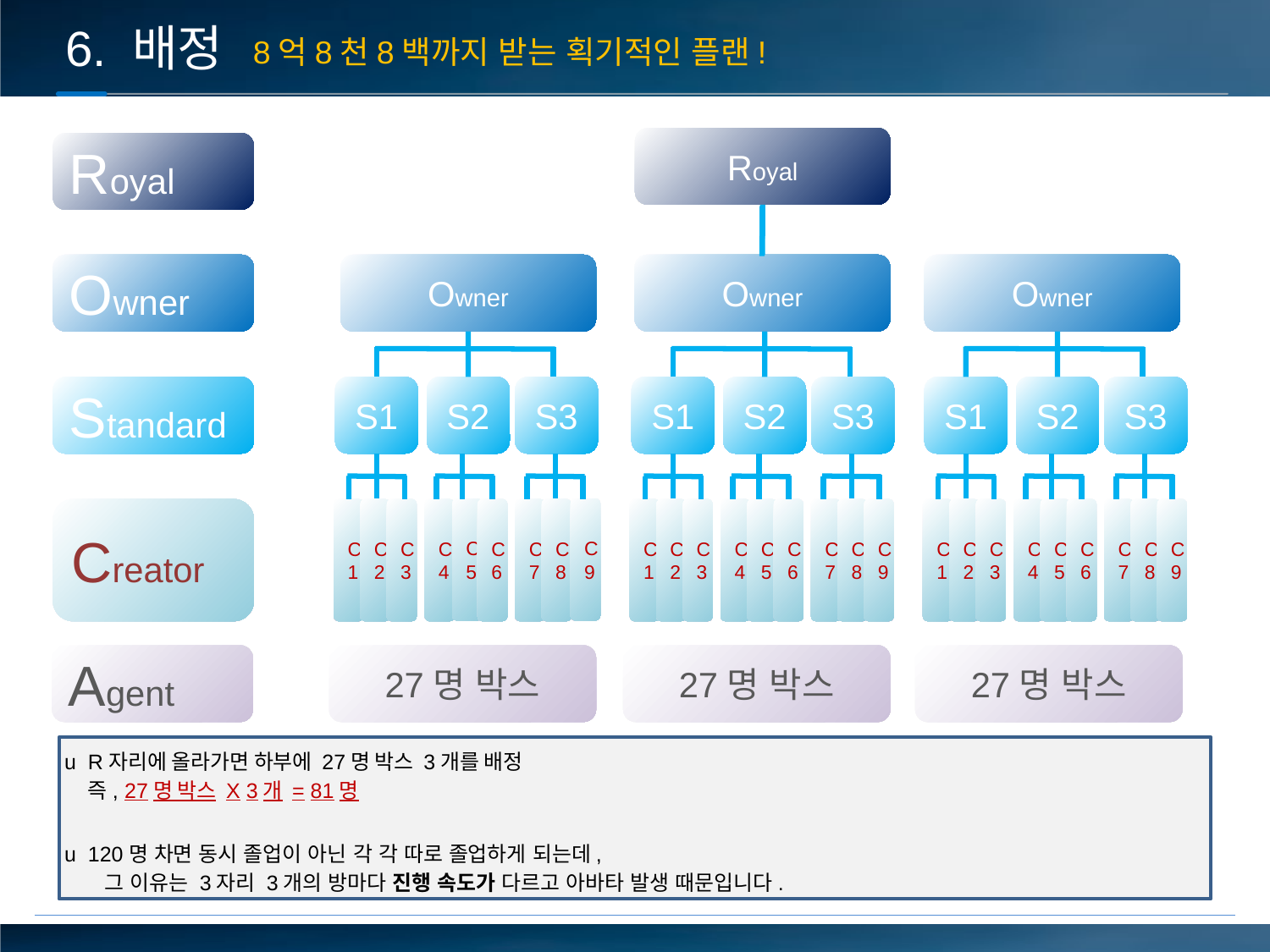

6. 배정
8억8천8백까지 받는 획기적인 플랜!
Royal
Royal
Owner
Owner
Owner
Owner
Standard
S1
S2
S3
S1
S2
S3
S1
S2
S3
C
5
C
9
Creator
C
1
C
2
C
3
C
4
C
6
C
7
C
8
C
1
C
2
C
3
C
4
C
5
C
6
C
7
C
8
C
9
C
1
C
2
C
3
C
4
C
5
C
6
C
7
C
8
C
9
Agent
27명 박스
27명 박스
27명 박스

u  R자리에 올라가면 하부에 27명 박스 3개를 배정
    즉, 27명 박스 X 3개 = 81명

u  120명 차면 동시 졸업이 아닌 각 각 따로 졸업하게 되는데,
	그 이유는 3자리 3개의 방마다 진행 속도가 다르고 아바타 발생 때문입니다.